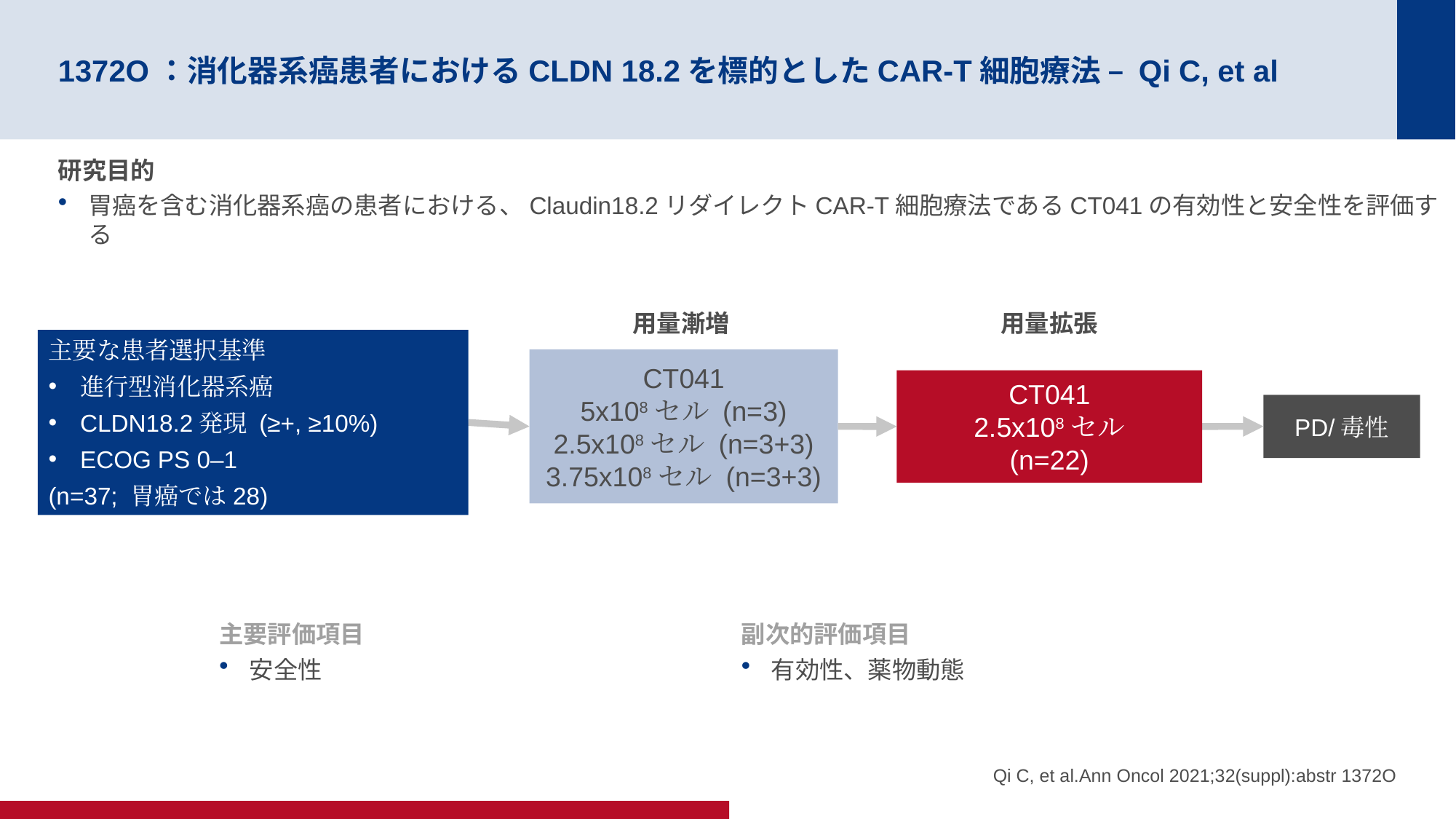

# 1372O：消化器系癌患者におけるCLDN 18.2を標的としたCAR-T細胞療法 – Qi C, et al
研究目的
胃癌を含む消化器系癌の患者における、Claudin18.2リダイレクトCAR-T細胞療法であるCT041の有効性と安全性を評価する
用量漸増
用量拡張
主要な患者選択基準
進行型消化器系癌
CLDN18.2発現 (≥+, ≥10%)
ECOG PS 0–1
(n=37; 胃癌では28)
CT041
5x108セル (n=3)
2.5x108セル (n=3+3)
3.75x108セル (n=3+3)
CT041
2.5x108セル
(n=22)
PD/毒性
主要評価項目
安全性
副次的評価項目
有効性、薬物動態
Qi C, et al.Ann Oncol 2021;32(suppl):abstr 1372O